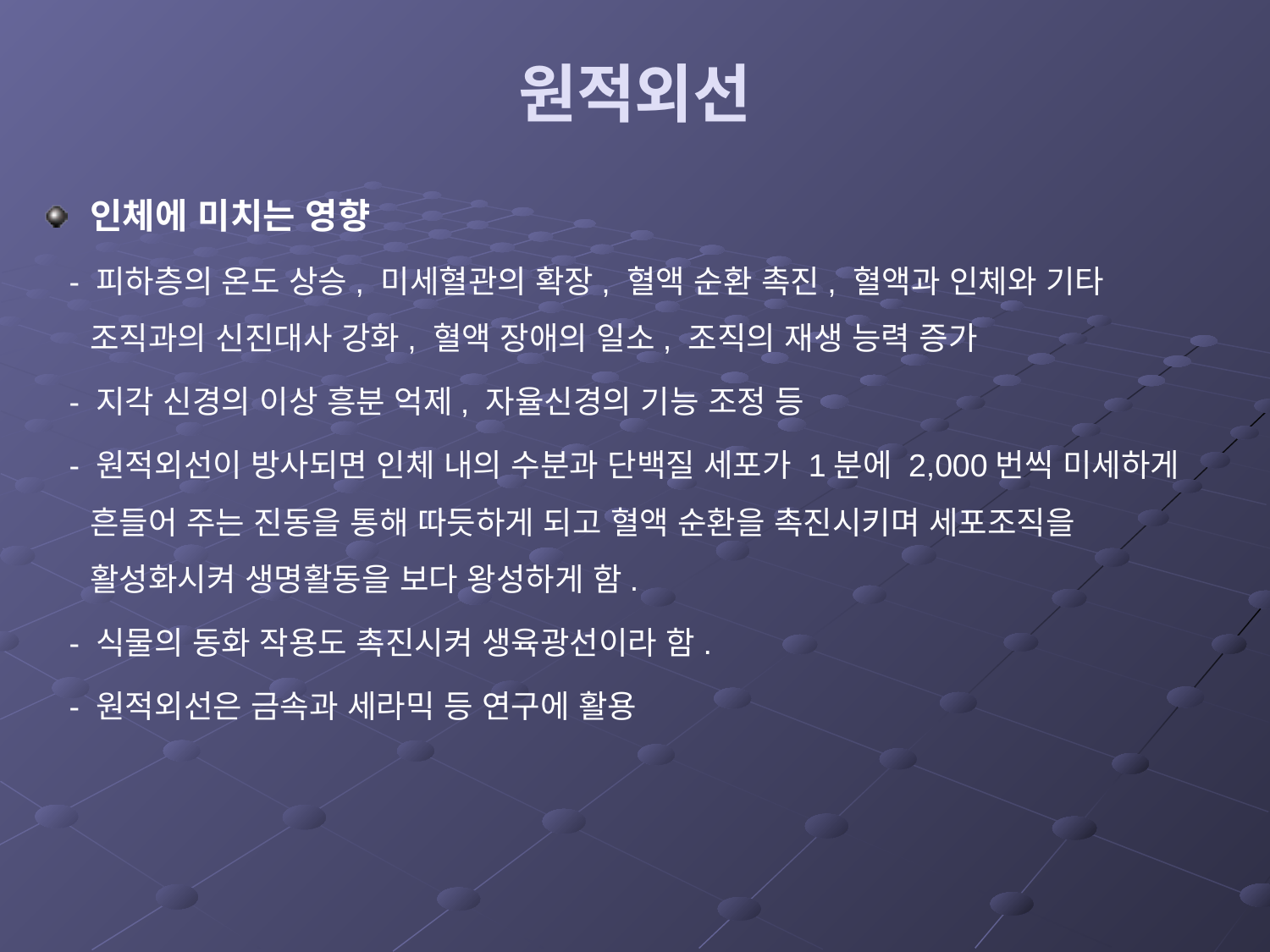

# 원적외선
인체에 미치는 영향
   - 피하층의 온도 상승, 미세혈관의 확장, 혈액 순환 촉진, 혈액과 인체와 기타 조직과의 신진대사 강화, 혈액 장애의 일소, 조직의 재생 능력 증가
   - 지각 신경의 이상 흥분 억제, 자율신경의 기능 조정 등
   - 원적외선이 방사되면 인체 내의 수분과 단백질 세포가 1분에 2,000번씩 미세하게 흔들어 주는 진동을 통해 따듯하게 되고 혈액 순환을 촉진시키며 세포조직을 활성화시켜 생명활동을 보다 왕성하게 함.
   - 식물의 동화 작용도 촉진시켜 생육광선이라 함.
   - 원적외선은 금속과 세라믹 등 연구에 활용